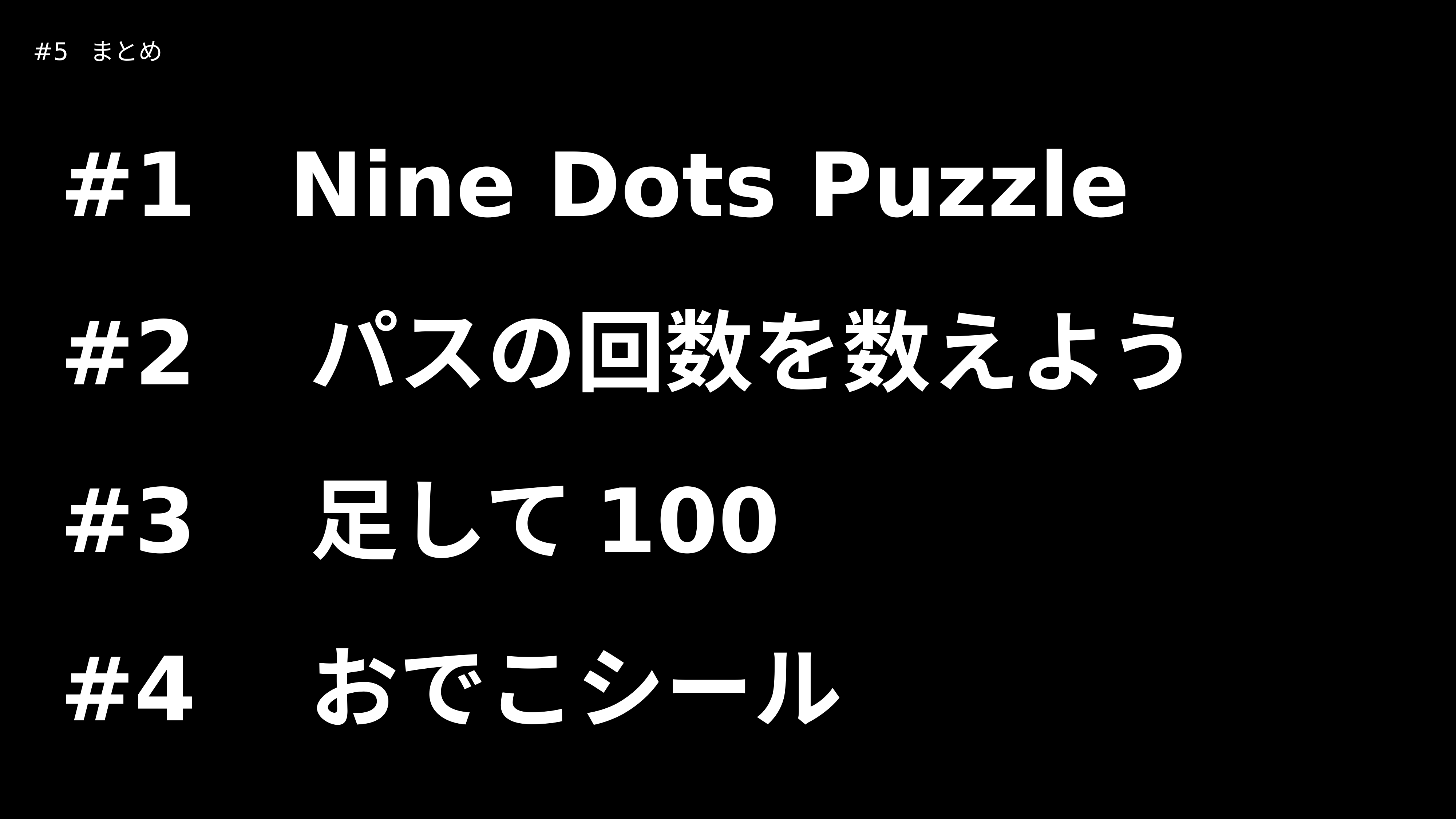

| #5 まとめ |  |
| --- | --- |
#1   Nine Dots Puzzle
#2   パスの回数を数えよう
#3   足して100
#4   おでこシール